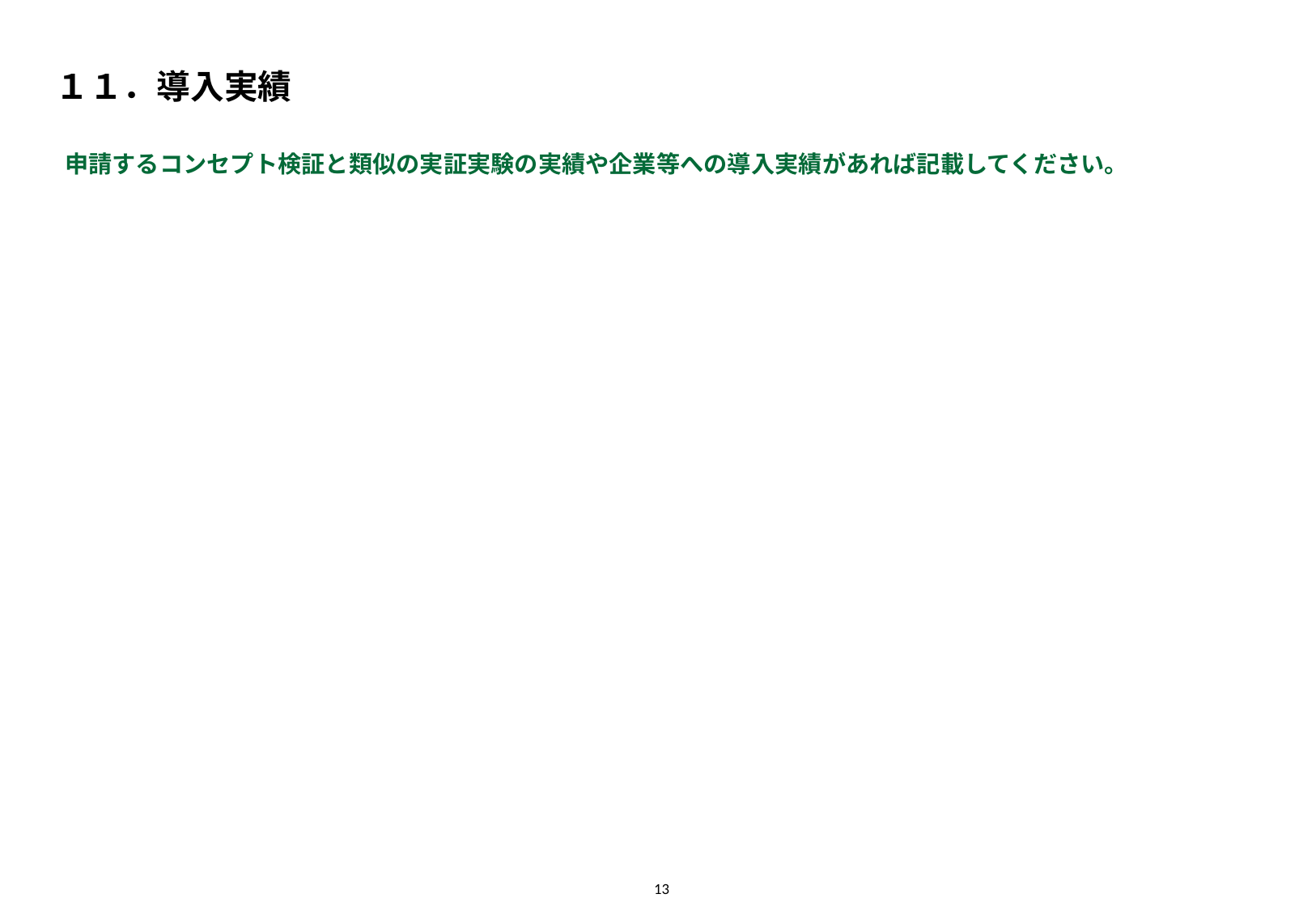

# １１．導入実績
申請するコンセプト検証と類似の実証実験の実績や企業等への導入実績があれば記載してください。
13